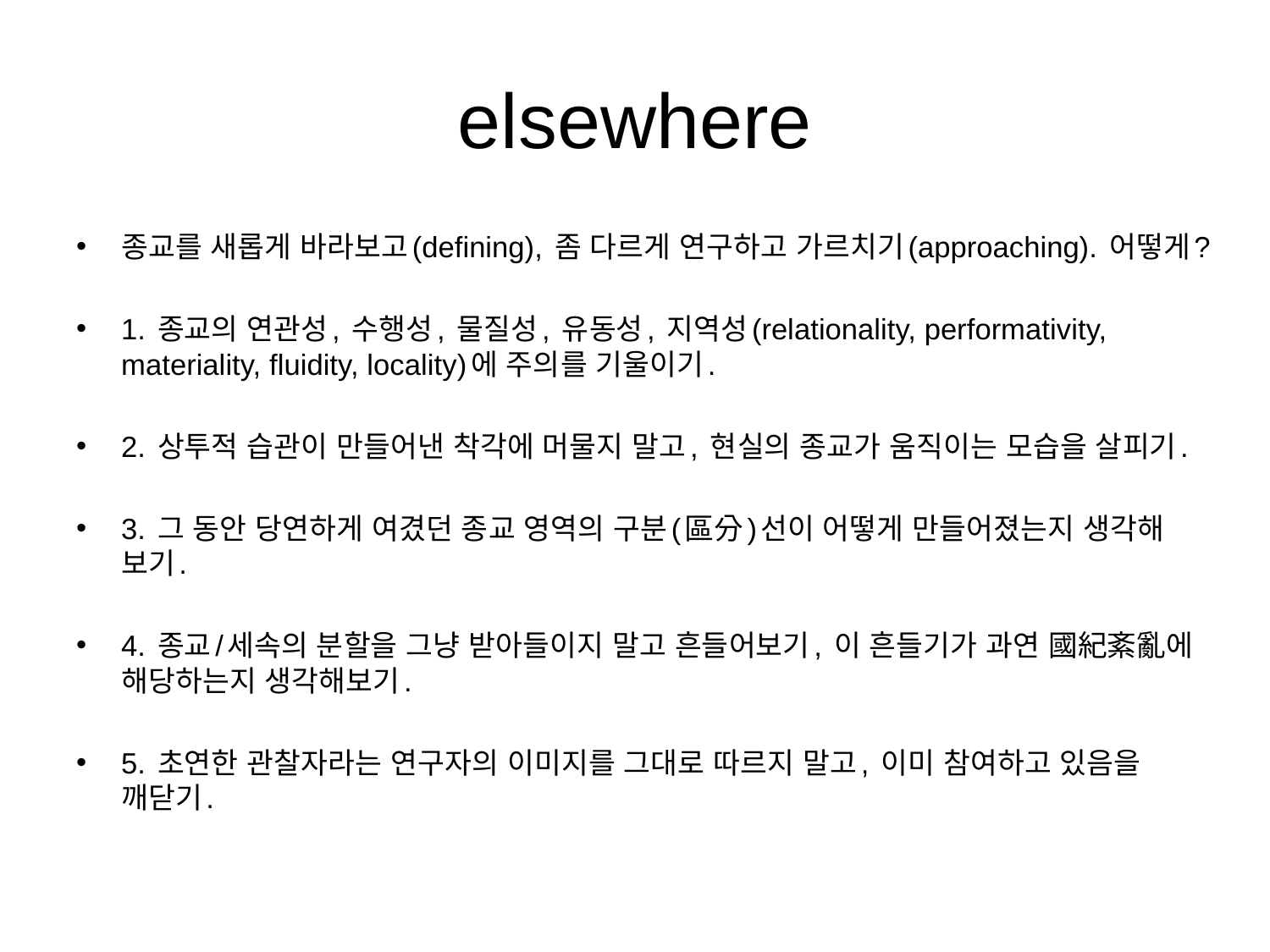

# elsewhere
종교를 새롭게 바라보고(defining), 좀 다르게 연구하고 가르치기(approaching). 어떻게?

1. 종교의 연관성, 수행성, 물질성, 유동성, 지역성(relationality, performativity, materiality, fluidity, locality)에 주의를 기울이기.

2. 상투적 습관이 만들어낸 착각에 머물지 말고, 현실의 종교가 움직이는 모습을 살피기.

3. 그 동안 당연하게 여겼던 종교 영역의 구분(區分)선이 어떻게 만들어졌는지 생각해 보기.

4. 종교/세속의 분할을 그냥 받아들이지 말고 흔들어보기, 이 흔들기가 과연 國紀紊亂에 해당하는지 생각해보기.

5. 초연한 관찰자라는 연구자의 이미지를 그대로 따르지 말고, 이미 참여하고 있음을 깨닫기.